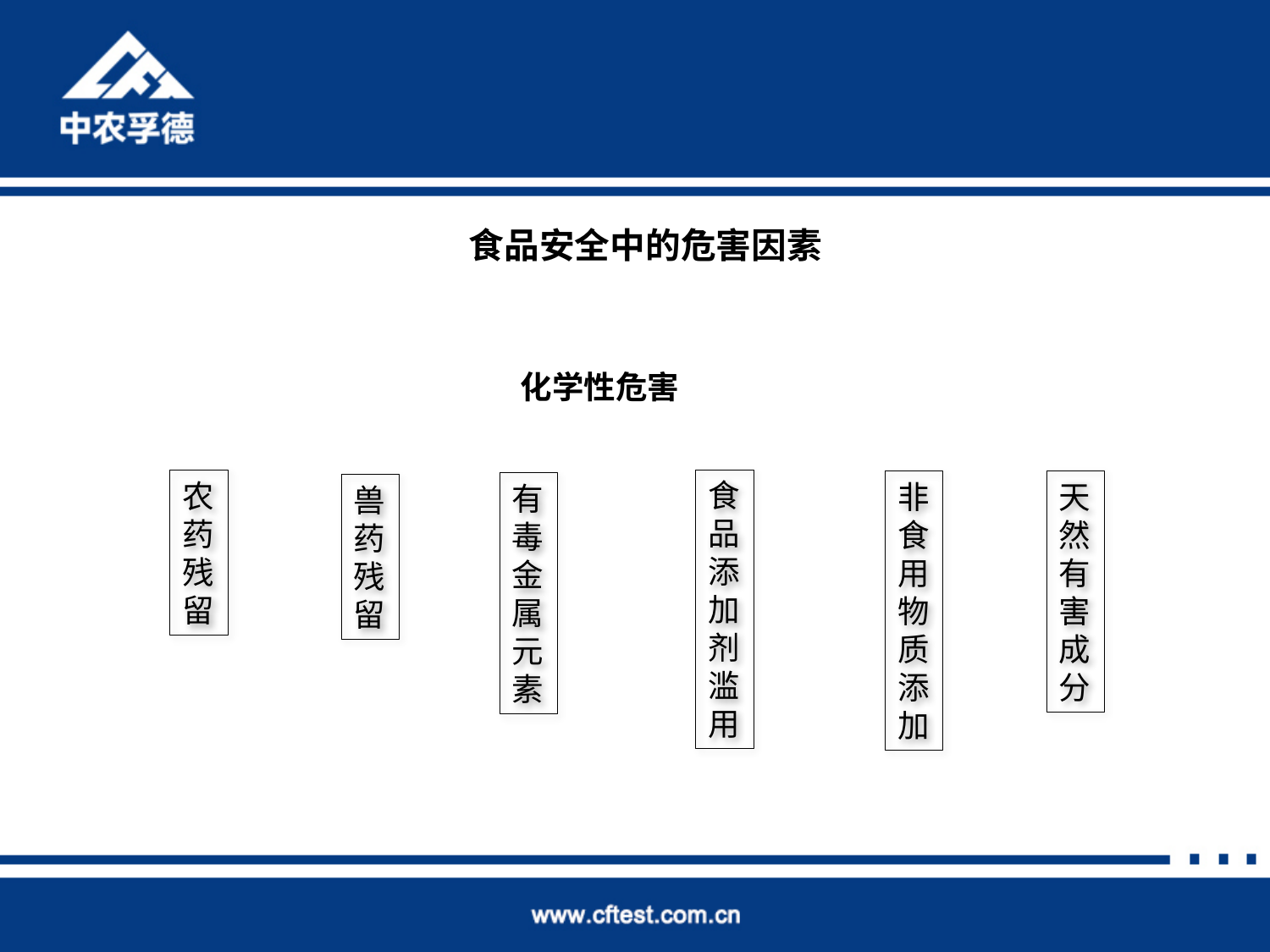

食品安全中的危害因素
化学性危害
食品添加剂
滥用
农药残留
天然有害成分
非食用物质
添加
有毒金属
元素
兽药残留